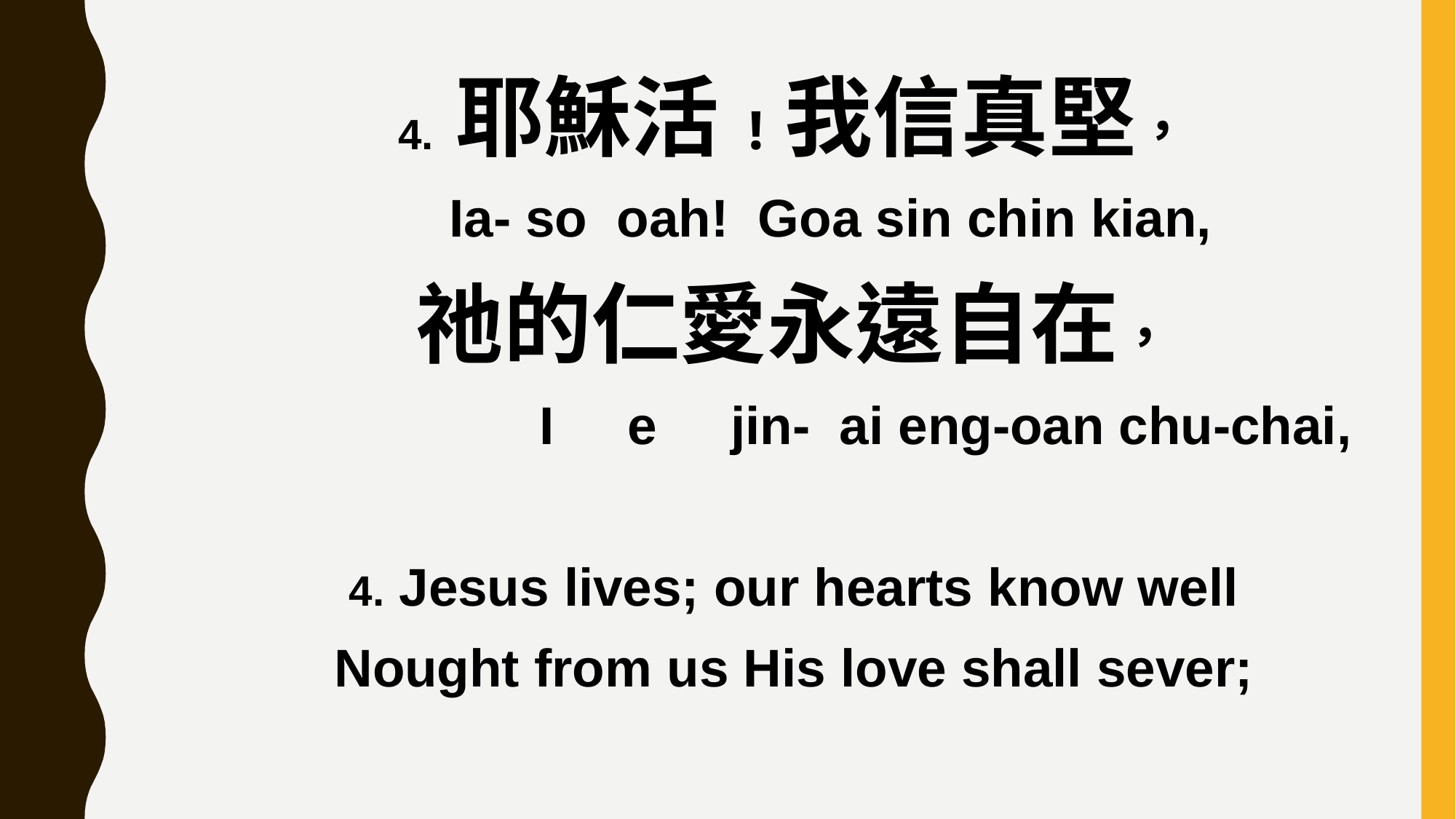

4. 耶穌活!我信真堅，
     Ia- so  oah!  Goa sin chin kian,
祂的仁愛永遠自在，
                         I     e     jin-  ai eng-oan chu-chai,

4. Jesus lives; our hearts know well
Nought from us His love shall sever;